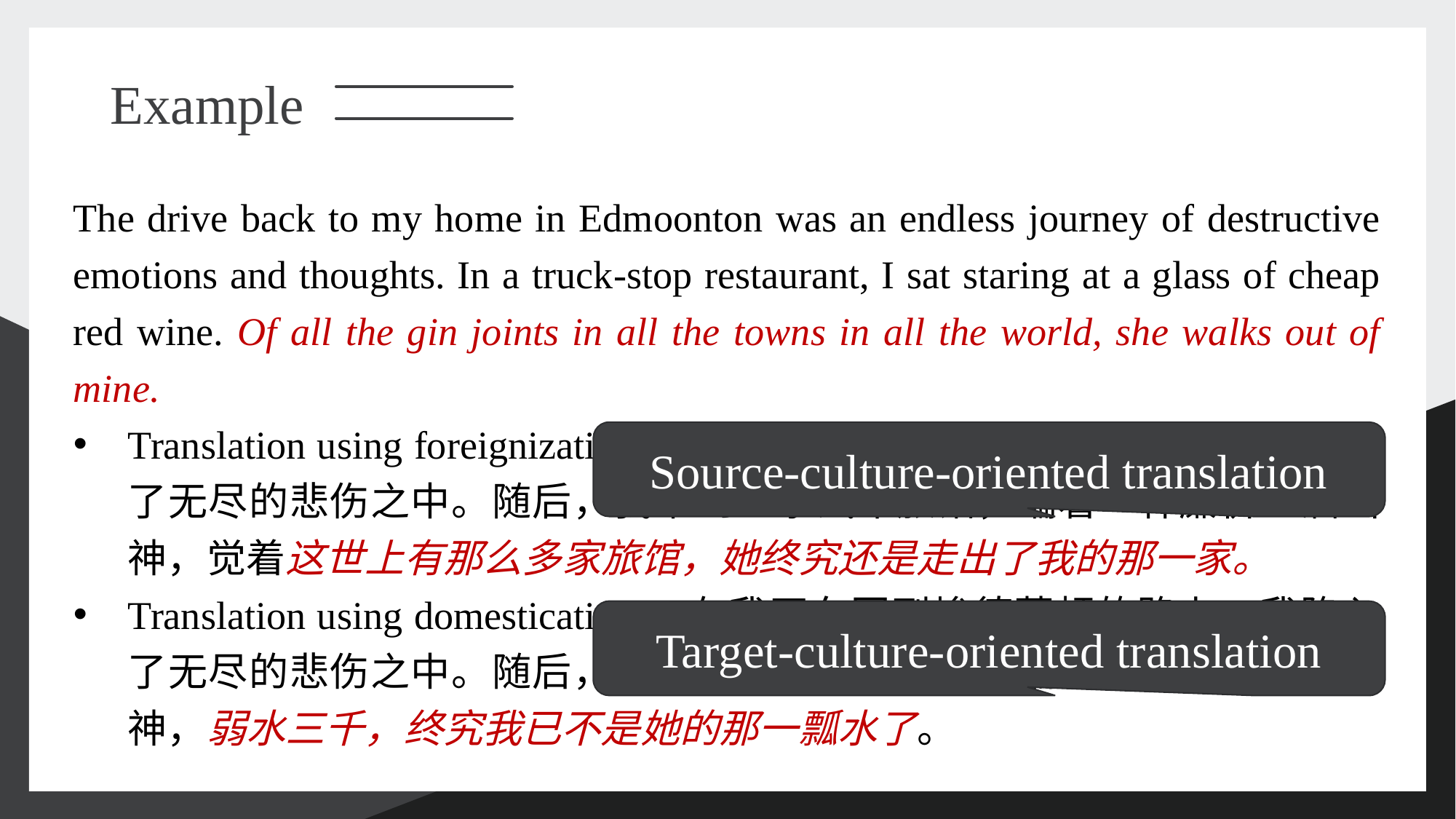

Example
The drive back to my home in Edmoonton was an endless journey of destructive emotions and thoughts. In a truck-stop restaurant, I sat staring at a glass of cheap red wine. Of all the gin joints in all the towns in all the world, she walks out of mine.
Translation using foreignization：在我开车回到埃德蒙顿的路上，我陷入了无尽的悲伤之中。随后，我来到一家汽车旅馆，端着一杯廉价红酒出神，觉着这世上有那么多家旅馆，她终究还是走出了我的那一家。
Translation using domestication：在我开车回到埃德蒙顿的路上，我陷入了无尽的悲伤之中。随后，我来到一家汽车旅馆，端着一杯廉价红酒出神，弱水三千，终究我已不是她的那一瓢水了。
Source-culture-oriented translation
Target-culture-oriented translation